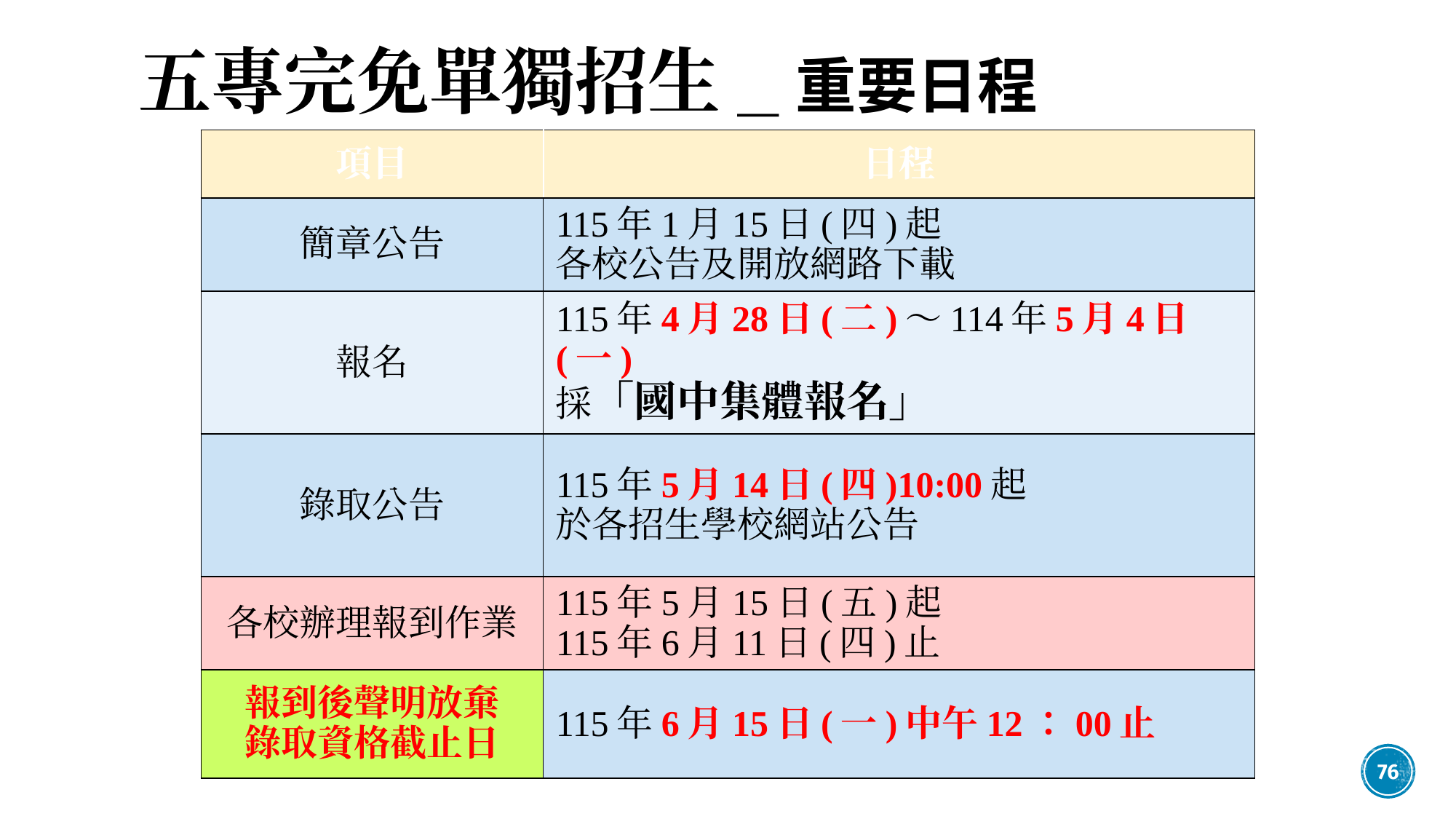

# 五專完免單獨招生_重要日程
| 項目 | 日程 |
| --- | --- |
| 簡章公告 | 115年1月15日(四)起 各校公告及開放網路下載 |
| 報名 | 115年4月28日(二)～114年5月4日(一) 採「國中集體報名」 |
| 錄取公告 | 115年5月14日(四)10:00起 於各招生學校網站公告 |
| 各校辦理報到作業 | 115年5月15日(五)起 115年6月11日(四)止 |
| 報到後聲明放棄 錄取資格截止日 | 115年6月15日(一)中午12：00止 |
76